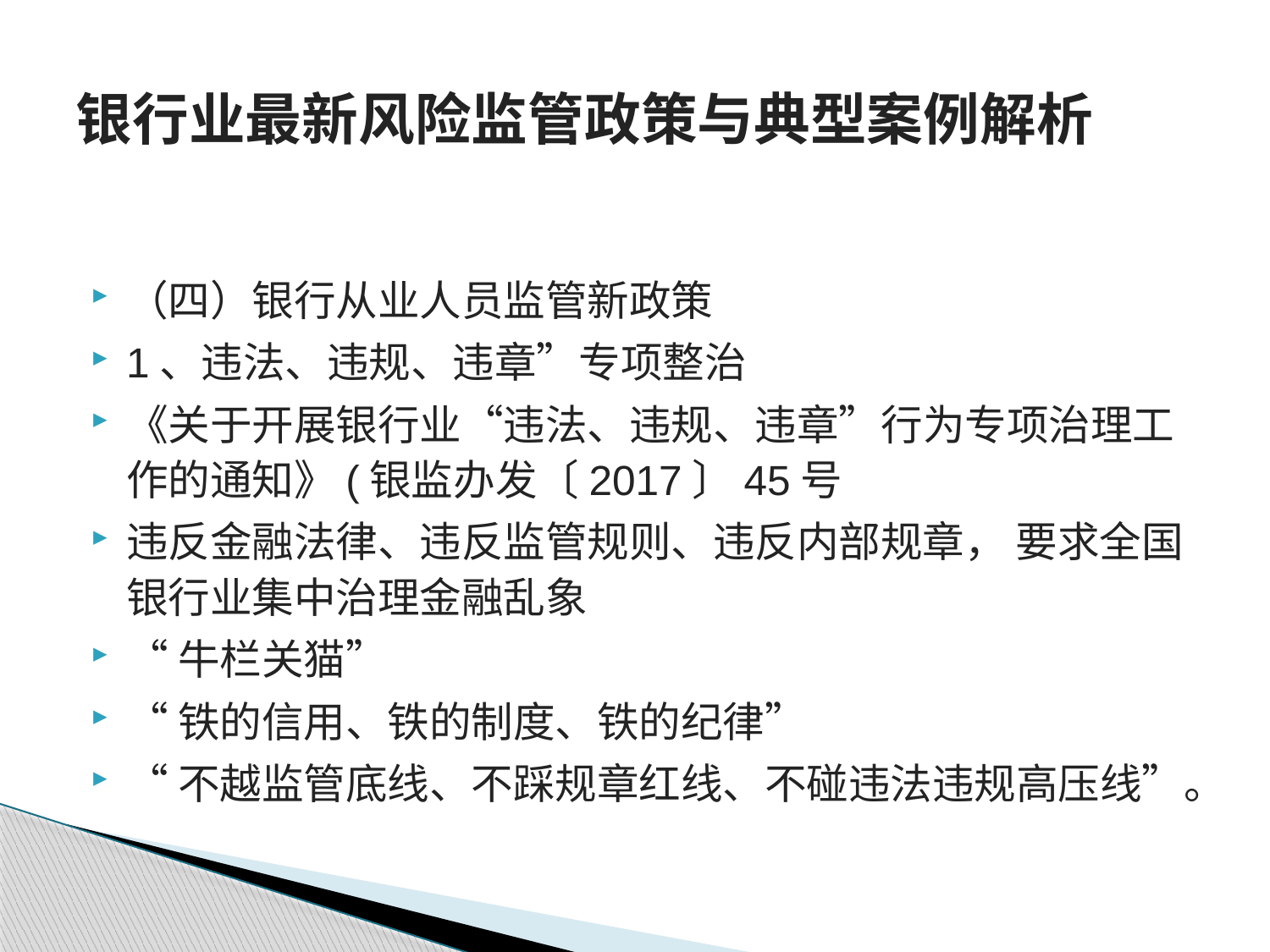

# 银行业最新风险监管政策与典型案例解析

（四）银行从业人员监管新政策
1、违法、违规、违章”专项整治
《关于开展银行业“违法、违规、违章”行为专项治理工作的通知》(银监办发〔2017〕45号
违反金融法律、违反监管规则、违反内部规章， 要求全国银行业集中治理金融乱象
“牛栏关猫”
“铁的信用、铁的制度、铁的纪律”
“不越监管底线、不踩规章红线、不碰违法违规高压线”。